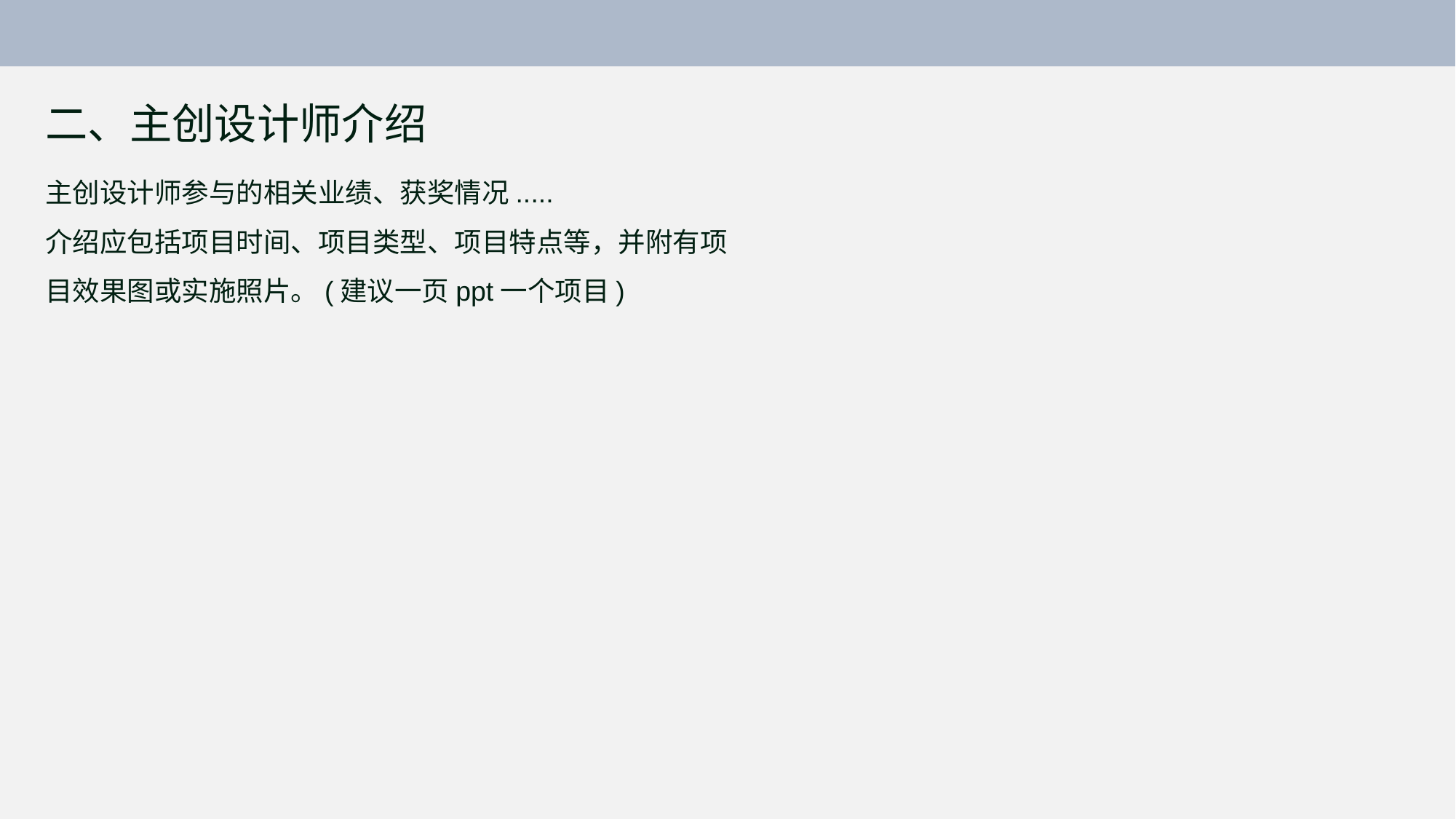

二、主创设计师介绍
主创设计师参与的相关业绩、获奖情况.....
介绍应包括项目时间、项目类型、项目特点等，并附有项目效果图或实施照片。(建议一页ppt一个项目)